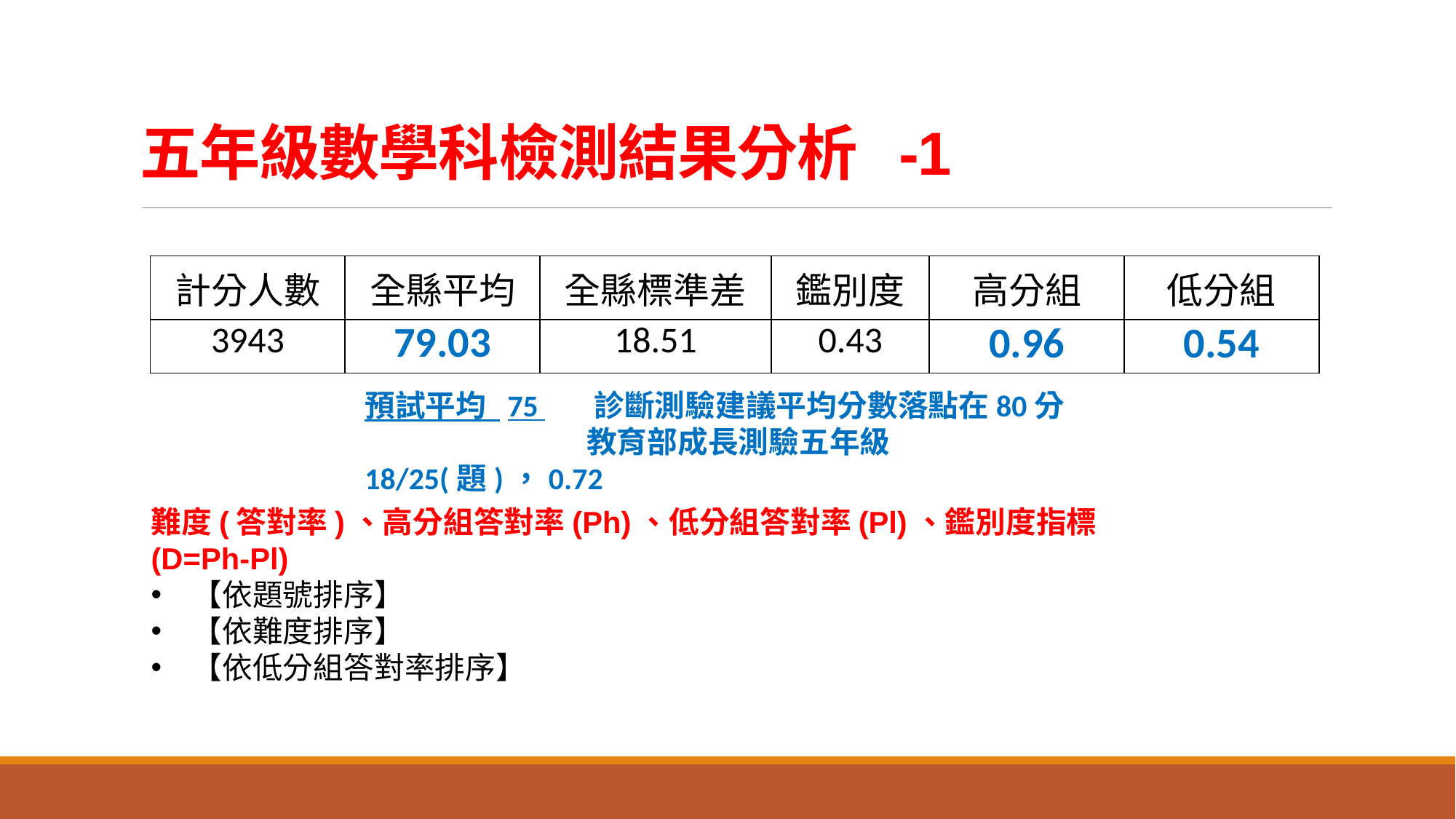

# 五年級數學科檢測結果分析  -1
| 計分人數 | 全縣平均 | 全縣標準差 | 鑑別度 | 高分組 | 低分組 |
| --- | --- | --- | --- | --- | --- |
| 3943 | 79.03 | 18.51 | 0.43 | 0.96 | 0.54 |
預試平均  75       診斷測驗建議平均分數落點在80分
                               教育部成長測驗五年級18/25(題)，0.72
難度(答對率)、高分組答對率(Ph)、低分組答對率(Pl)、鑑別度指標(D=Ph-Pl)
【依題號排序】
【依難度排序】
【依低分組答對率排序】